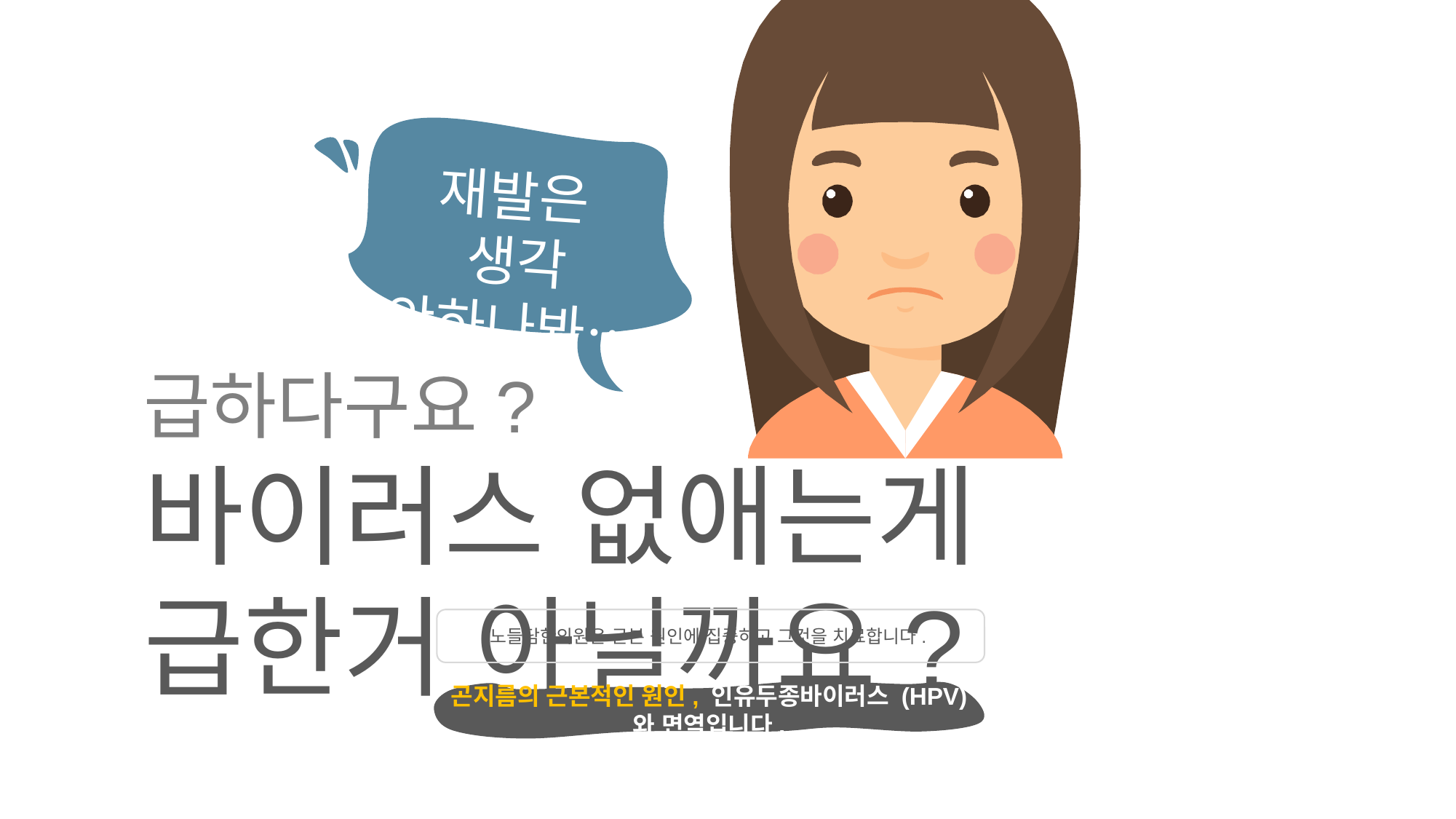

재발은
생각 안하나봐…

급하다구요?
바이러스 없애는게 급한거 아닐까요?

노들담한의원은 근본 원인에 집중하고 그것을 치료합니다.
곤지름의 근본적인 원인, 인유두종바이러스 (HPV) 와 면역입니다.